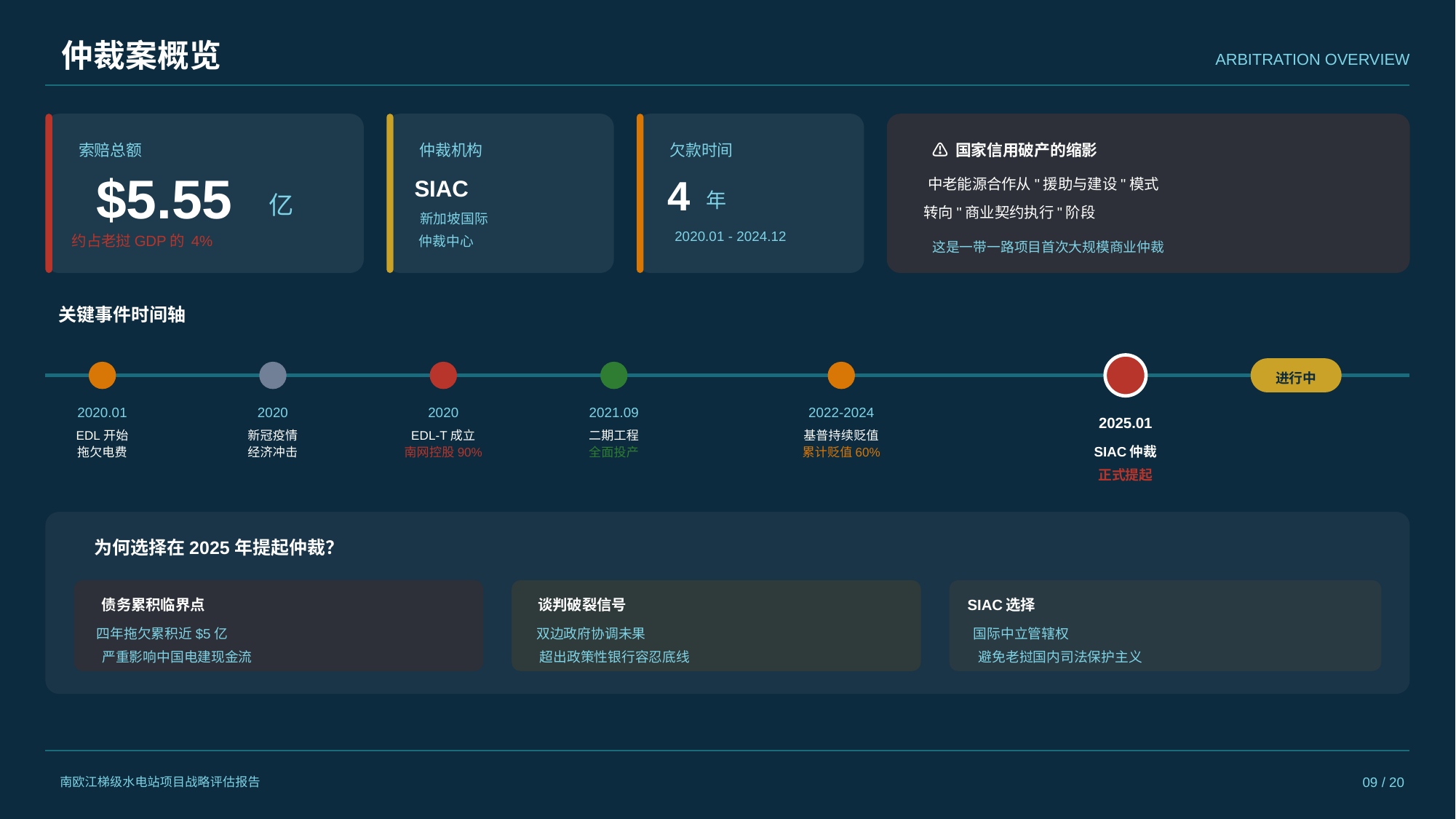

仲裁案概览
ARBITRATION OVERVIEW

索赔总额
$5.55
亿
约占老挝GDP的 4%

仲裁机构
SIAC
新加坡国际
仲裁中心

欠款时间
4
年
2020.01 - 2024.12

⚠️ 国家信用破产的缩影
中老能源合作从"援助与建设"模式
转向"商业契约执行"阶段
这是一带一路项目首次大规模商业仲裁
关键事件时间轴

2025.01
SIAC仲裁
正式提起

进行中

2020.01
EDL开始
拖欠电费

2020
新冠疫情
经济冲击

2020
EDL-T成立
南网控股90%

2021.09
二期工程
全面投产

2022-2024
基普持续贬值
累计贬值60%

为何选择在2025年提起仲裁？

债务累积临界点
四年拖欠累积近$5亿
严重影响中国电建现金流

谈判破裂信号
双边政府协调未果
超出政策性银行容忍底线

SIAC选择
国际中立管辖权
避免老挝国内司法保护主义

09 / 20
南欧江梯级水电站项目战略评估报告